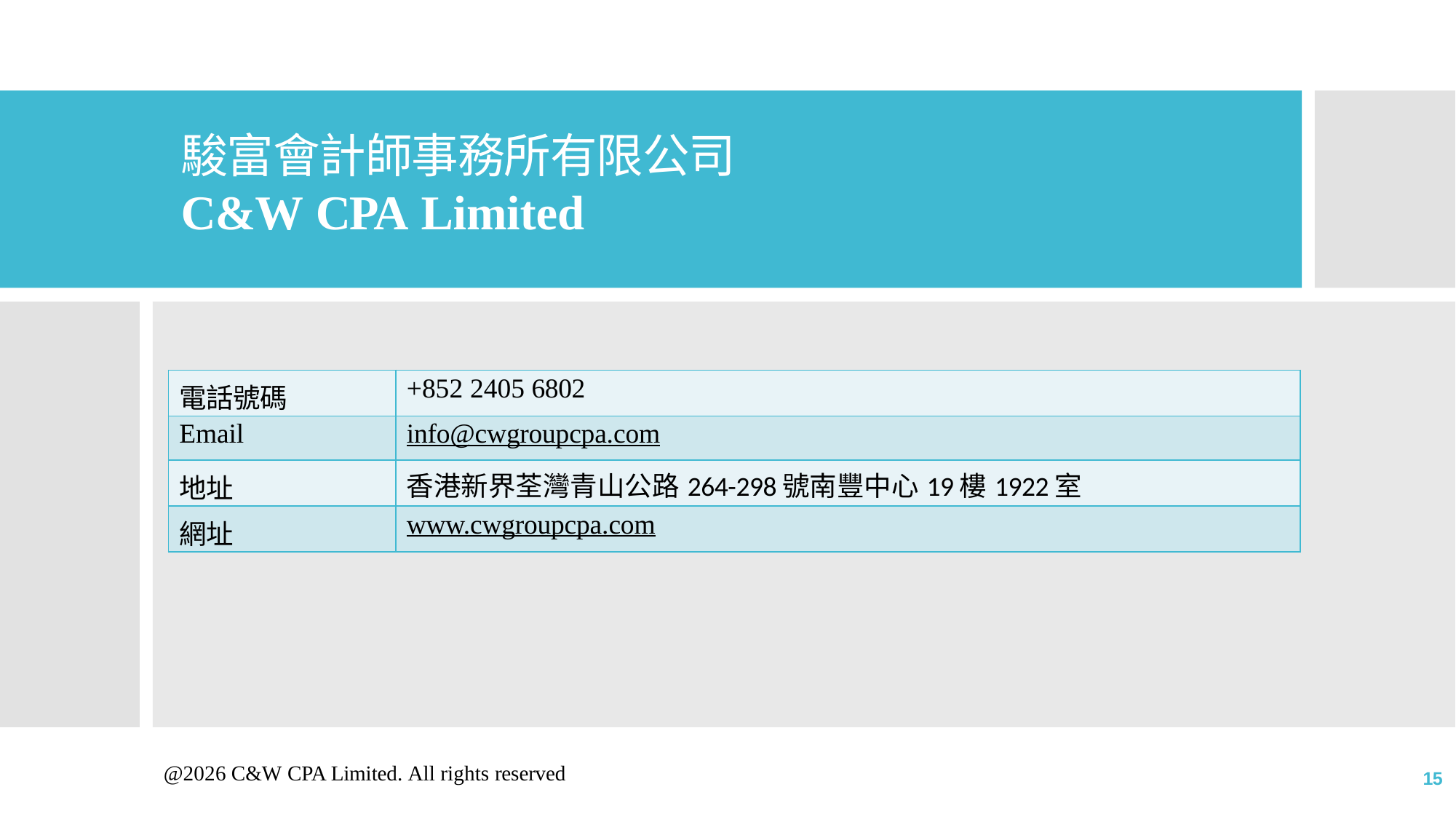

# 駿富會計師事務所有限公司
C&W CPA Limited

| 電話號碼 | +852 2405 6802 |
| --- | --- |
| Email | info@cwgroupcpa.com |
| 地址 | 香港新界荃灣青山公路264-298號南豐中心19樓1922室 |
| 網址 | www.cwgroupcpa.com |
@2026 C&W CPA Limited. All rights reserved
15